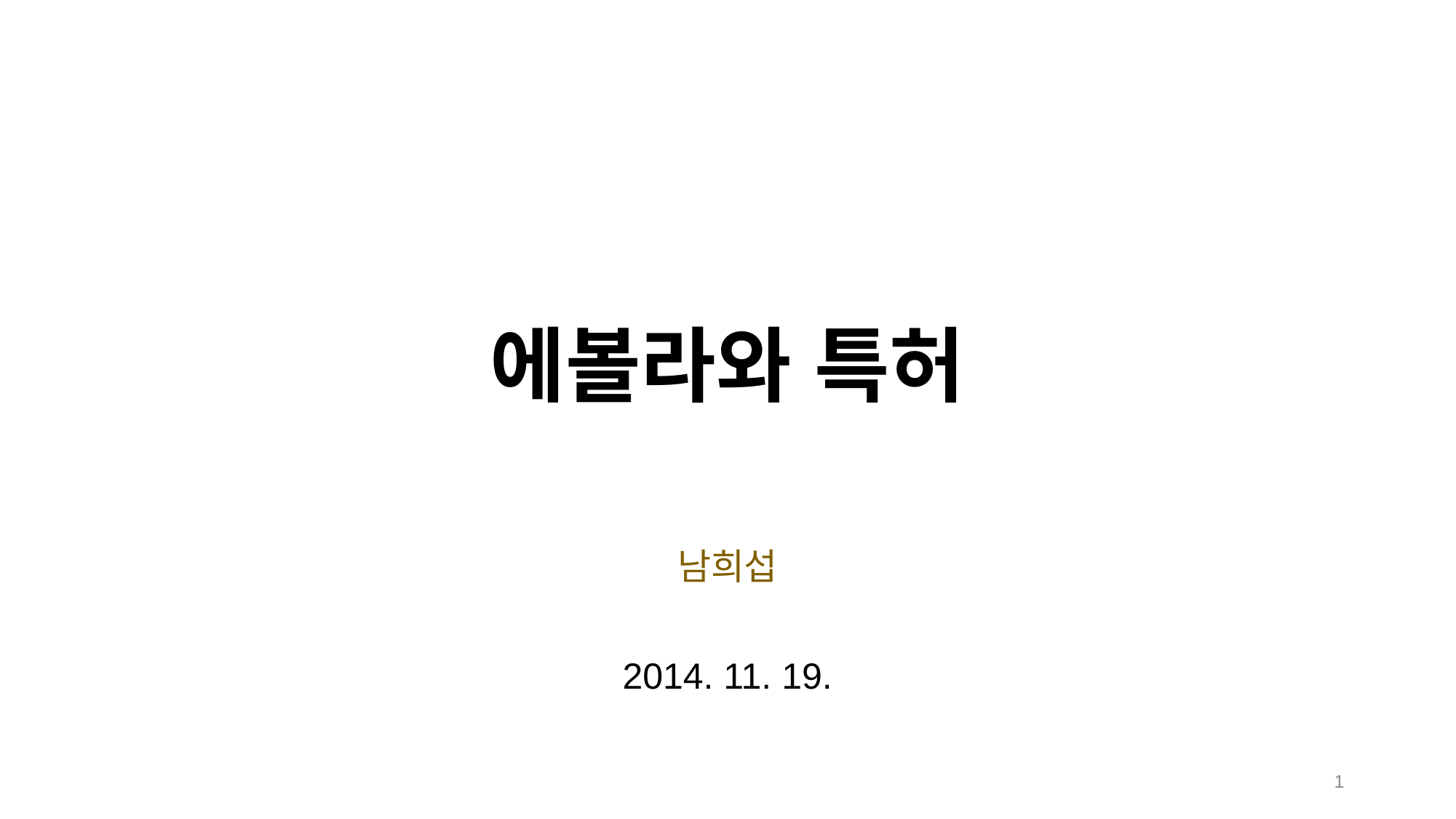

# 에볼라와 특허
남희섭

2014. 11. 19.
1